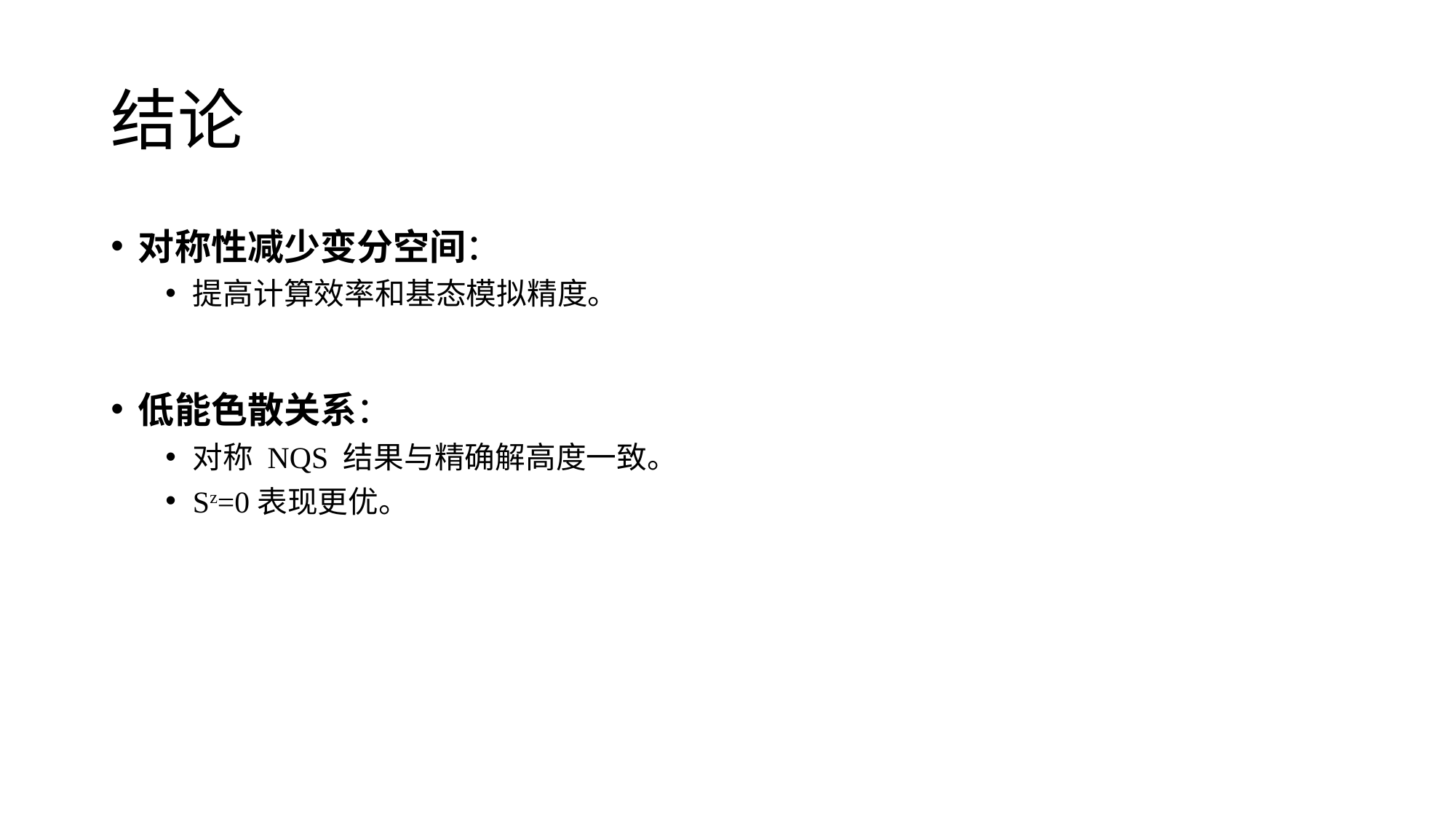

# 结论
对称性减少变分空间：
提高计算效率和基态模拟精度。

低能色散关系：
对称 NQS 结果与精确解高度一致。
Sz=0表现更优。